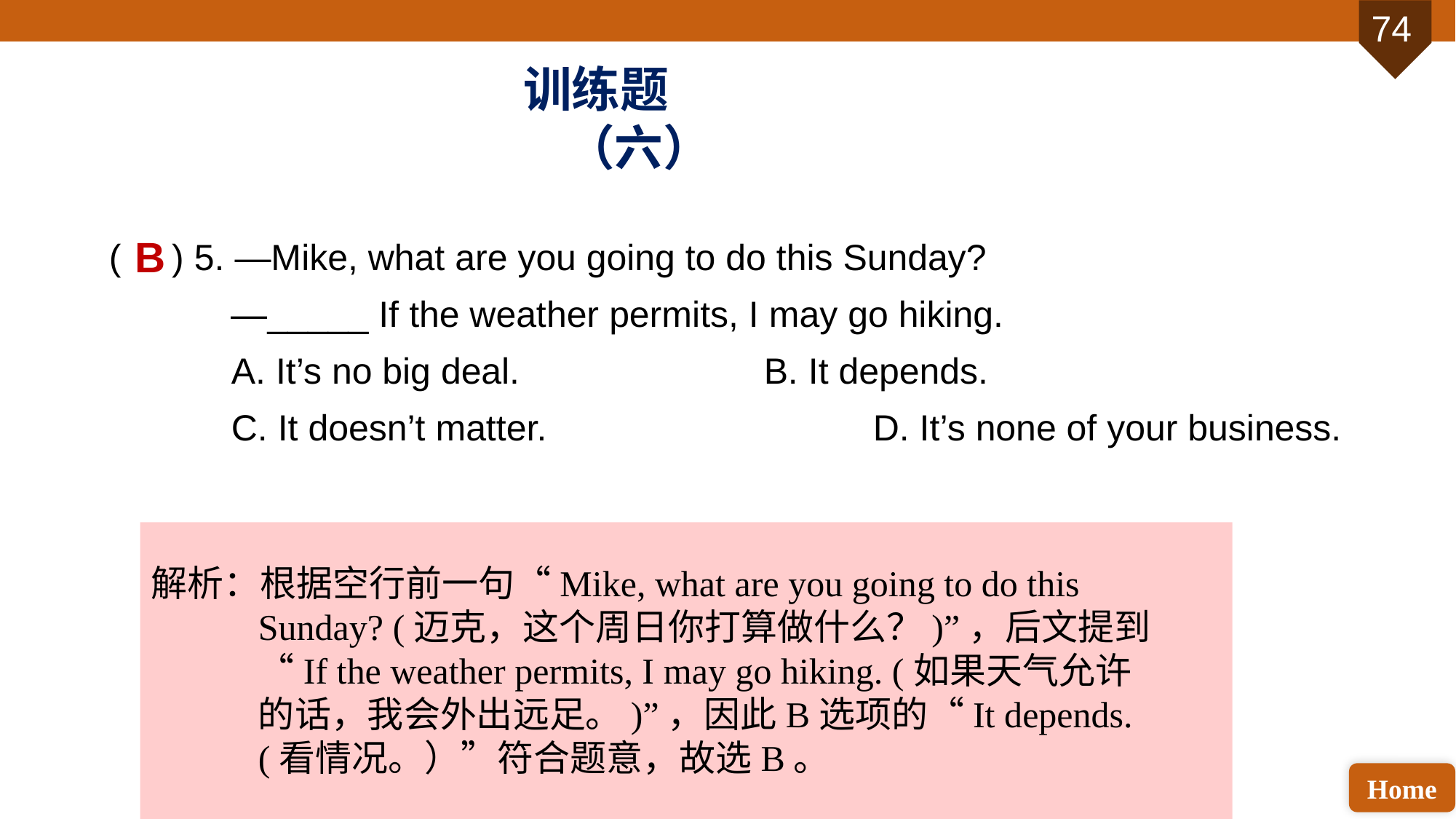

训练题（六）
(     ) 5. —Mike, what are you going to do this Sunday?
            —_____ If the weather permits, I may go hiking.
            A. It’s no big deal. 			B. It depends.
            C. It doesn’t matter. 			D. It’s none of your business.
B

解析：根据空行前一句“Mike, what are you going to do this Sunday? (迈克，这个周日你打算做什么？)”，后文提到“If the weather permits, I may go hiking. (如果天气允许的话，我会外出远足。)”，因此B选项的“It depends. (看情况。）”符合题意，故选B。